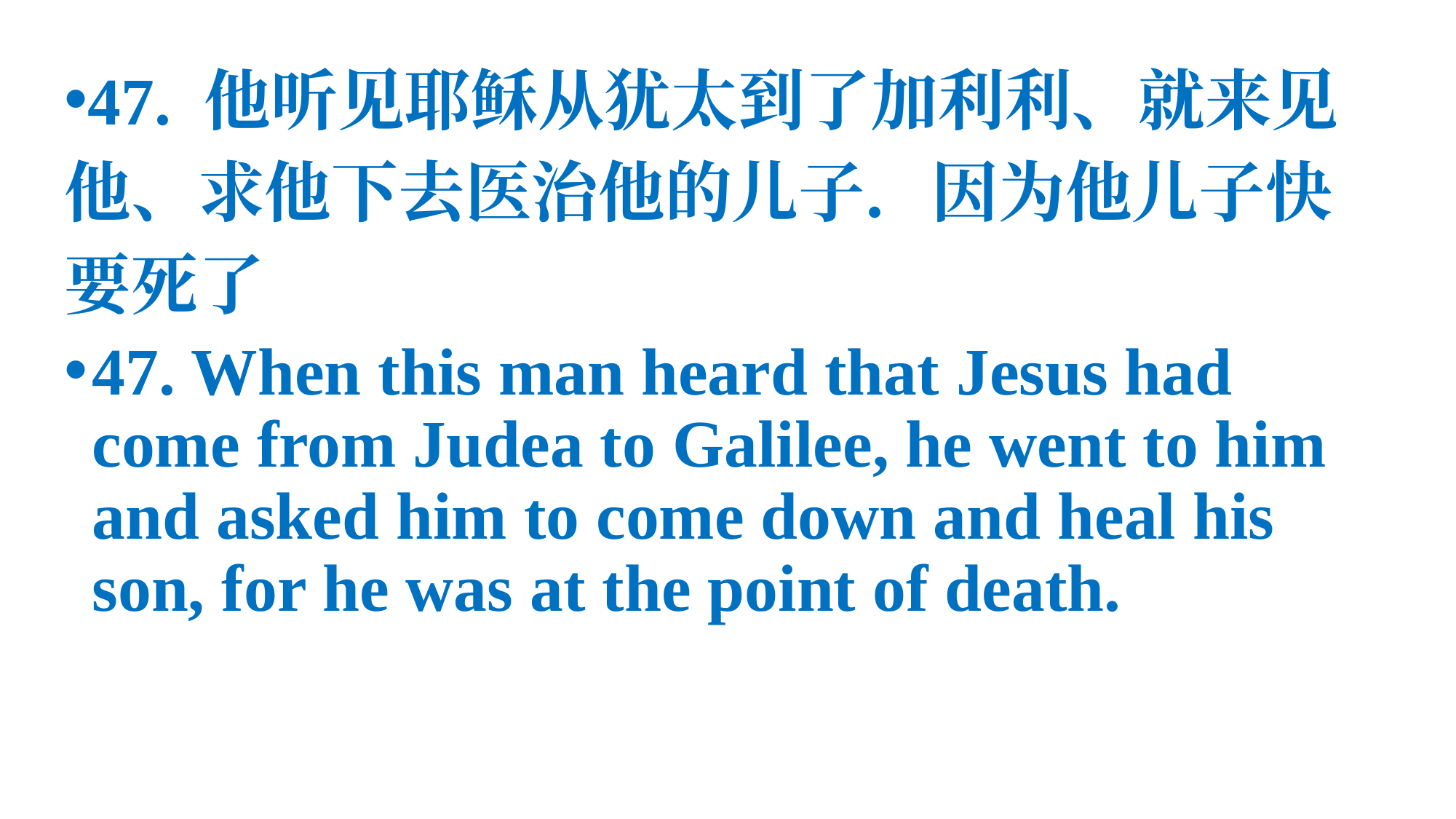

47. 他听见耶稣从犹太到了加利利、就来见他、求他下去医治他的儿子．因为他儿子快要死了
47. When this man heard that Jesus had come from Judea to Galilee, he went to him and asked him to come down and heal his son, for he was at the point of death.